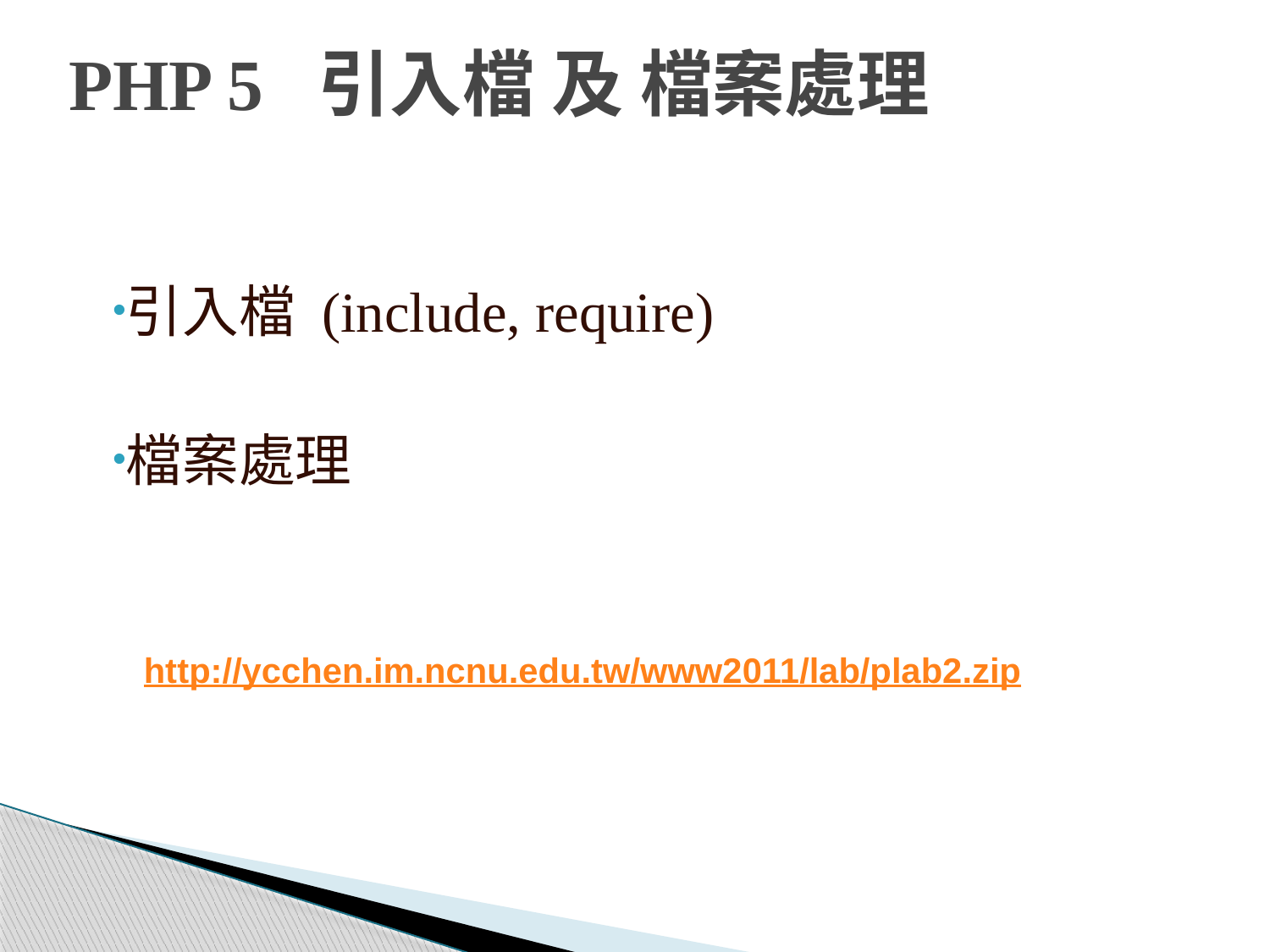

# PHP 5  引入檔 及 檔案處理
引入檔 (include, require)

檔案處理

http://ycchen.im.ncnu.edu.tw/www2011/lab/plab2.zip